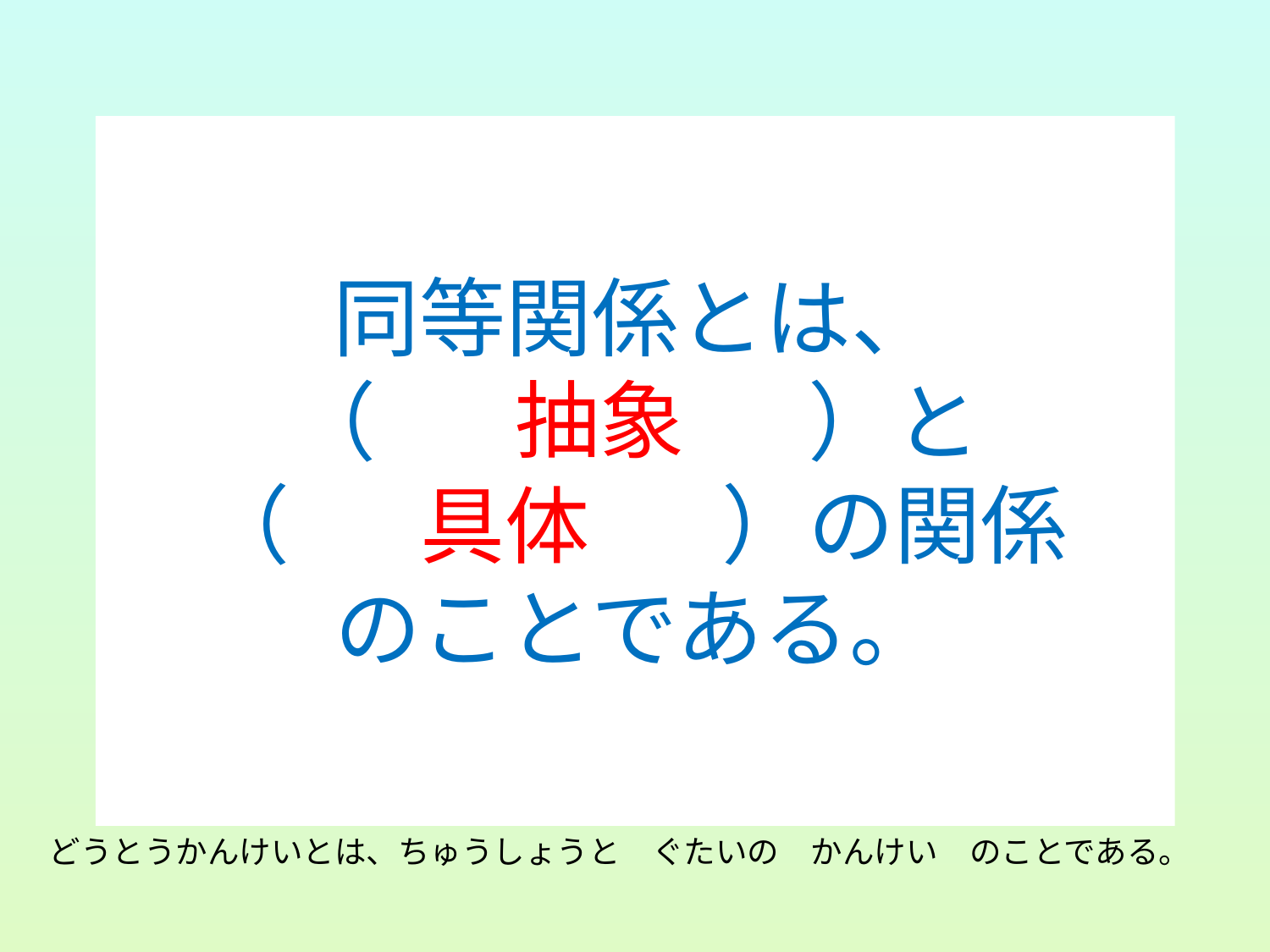

同等関係とは、
（　　　　　）と
（　　　　　）の関係
のことである。
抽象
具体
どうとうかんけいとは、ちゅうしょうと　ぐたいの　かんけい　のことである。